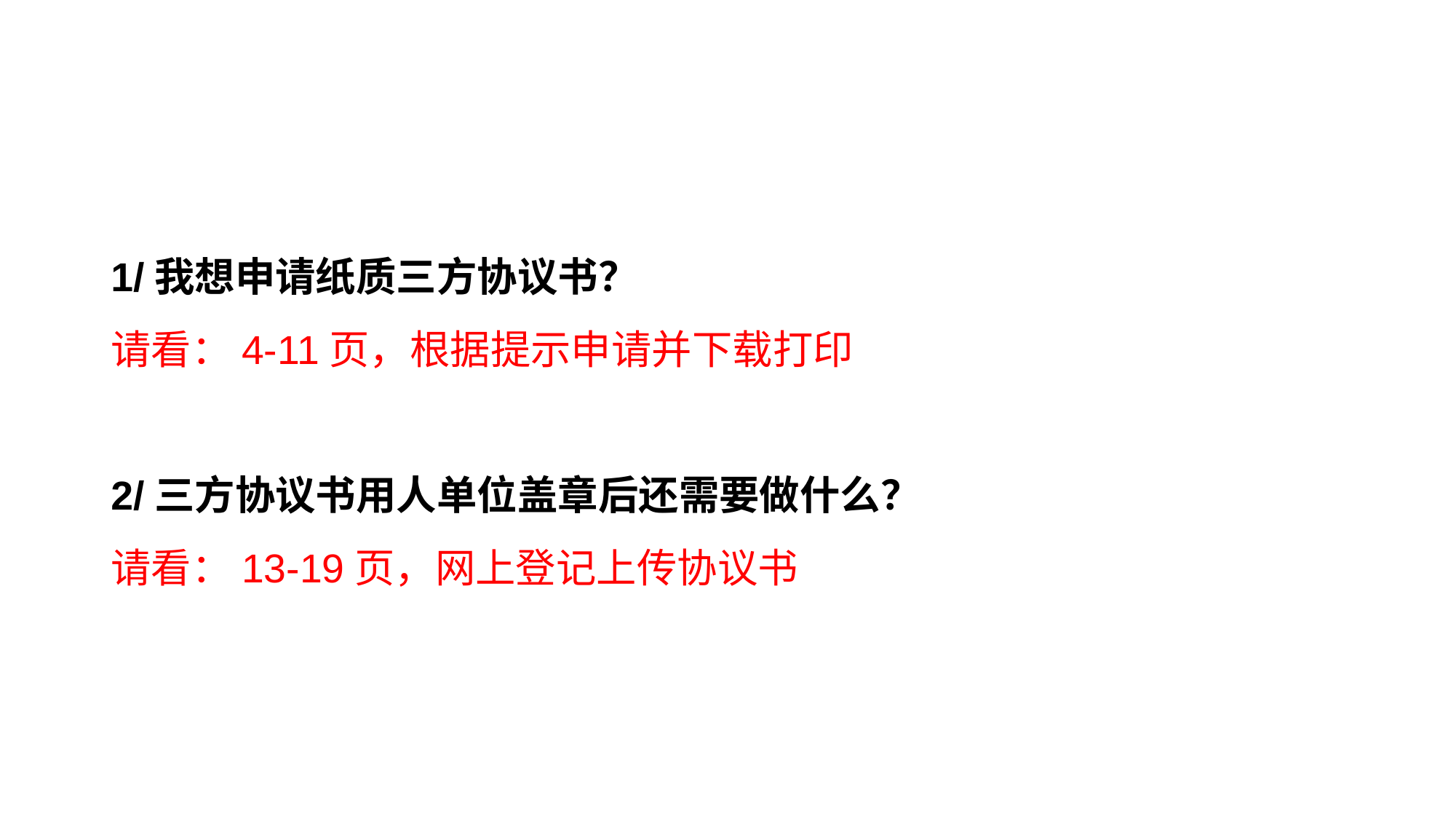

# 1/我想申请纸质三方协议书？ 请看：4-11页，根据提示申请并下载打印 2/三方协议书用人单位盖章后还需要做什么？ 请看：13-19页，网上登记上传协议书
2